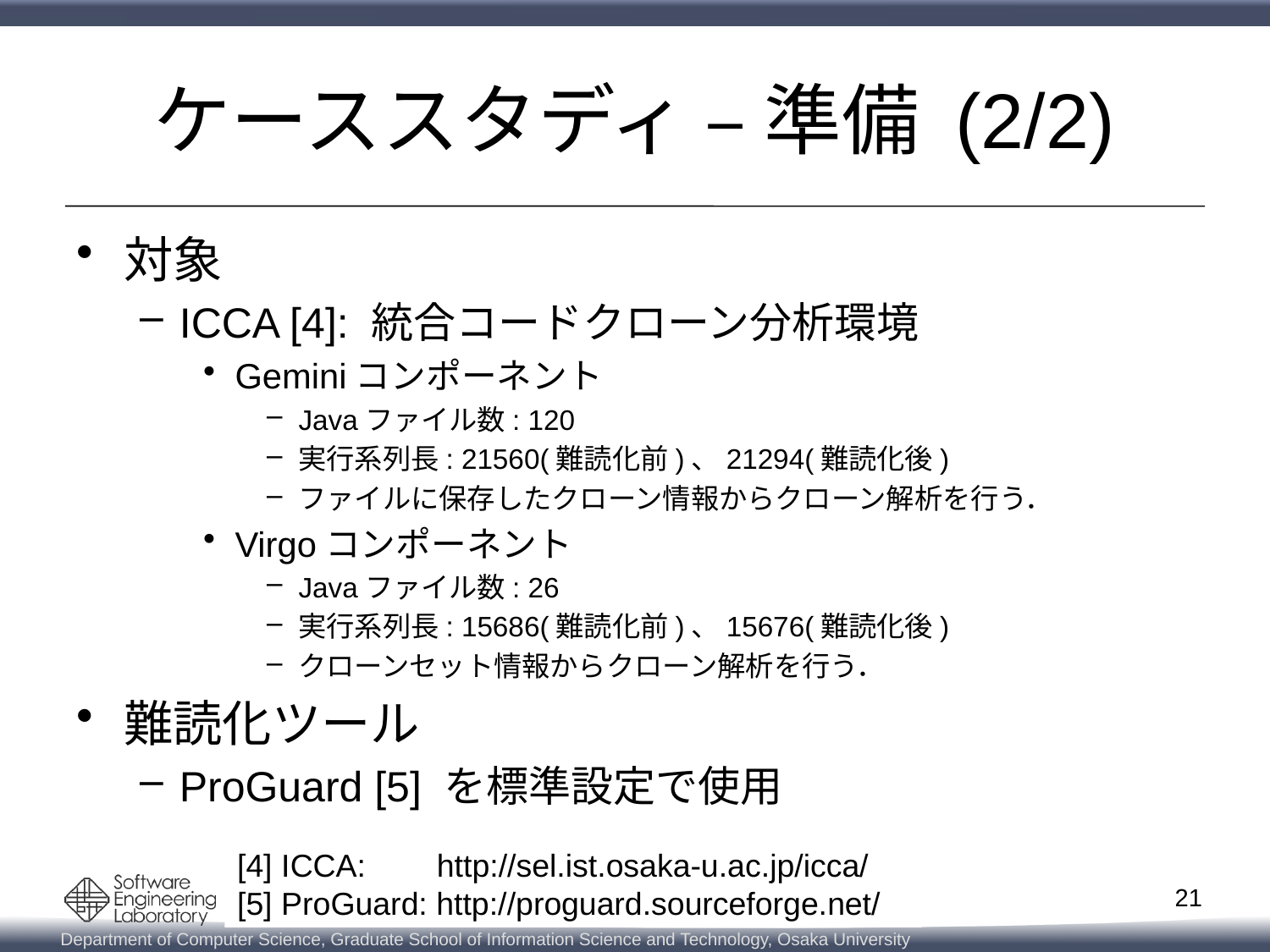

# ケーススタディ – 準備 (2/2)
対象
ICCA [4]: 統合コードクローン分析環境
Geminiコンポーネント
Javaファイル数: 120
実行系列長: 21560(難読化前)、21294(難読化後)
ファイルに保存したクローン情報からクローン解析を行う．
Virgoコンポーネント
Javaファイル数: 26
実行系列長: 15686(難読化前)、15676(難読化後)
クローンセット情報からクローン解析を行う．
難読化ツール
ProGuard [5] を標準設定で使用

[4] ICCA:        http://sel.ist.osaka-u.ac.jp/icca/
[5] ProGuard: http://proguard.sourceforge.net/
21